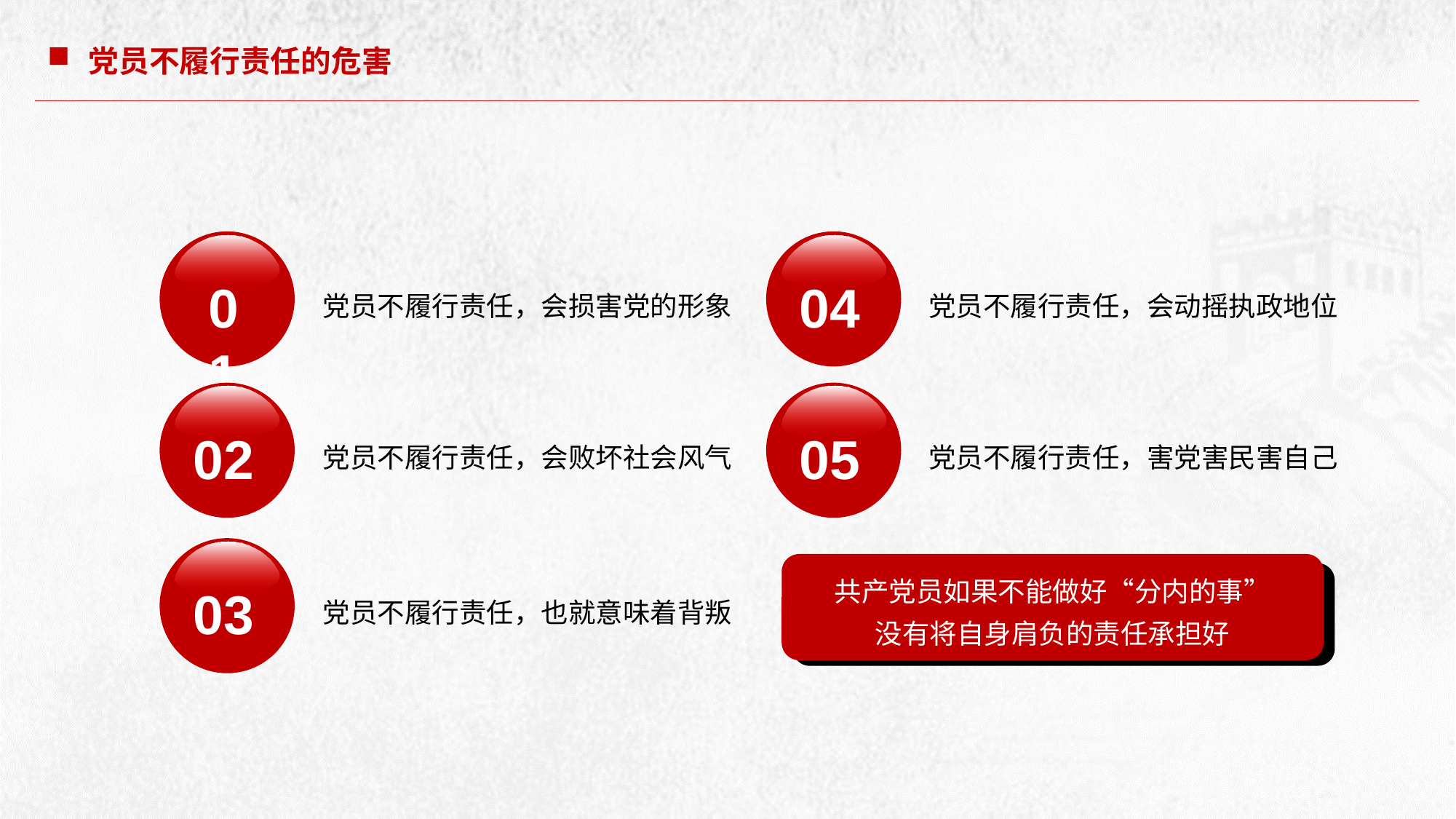

党员不履行责任的危害

0 1

04
党员不履行责任，会损害党的形象
党员不履行责任，会动摇执政地位

02

05
党员不履行责任，会败坏社会风气
党员不履行责任，害党害民害自己

03
共产党员如果不能做好“分内的事”
没有将自身肩负的责任承担好

党员不履行责任，也就意味着背叛